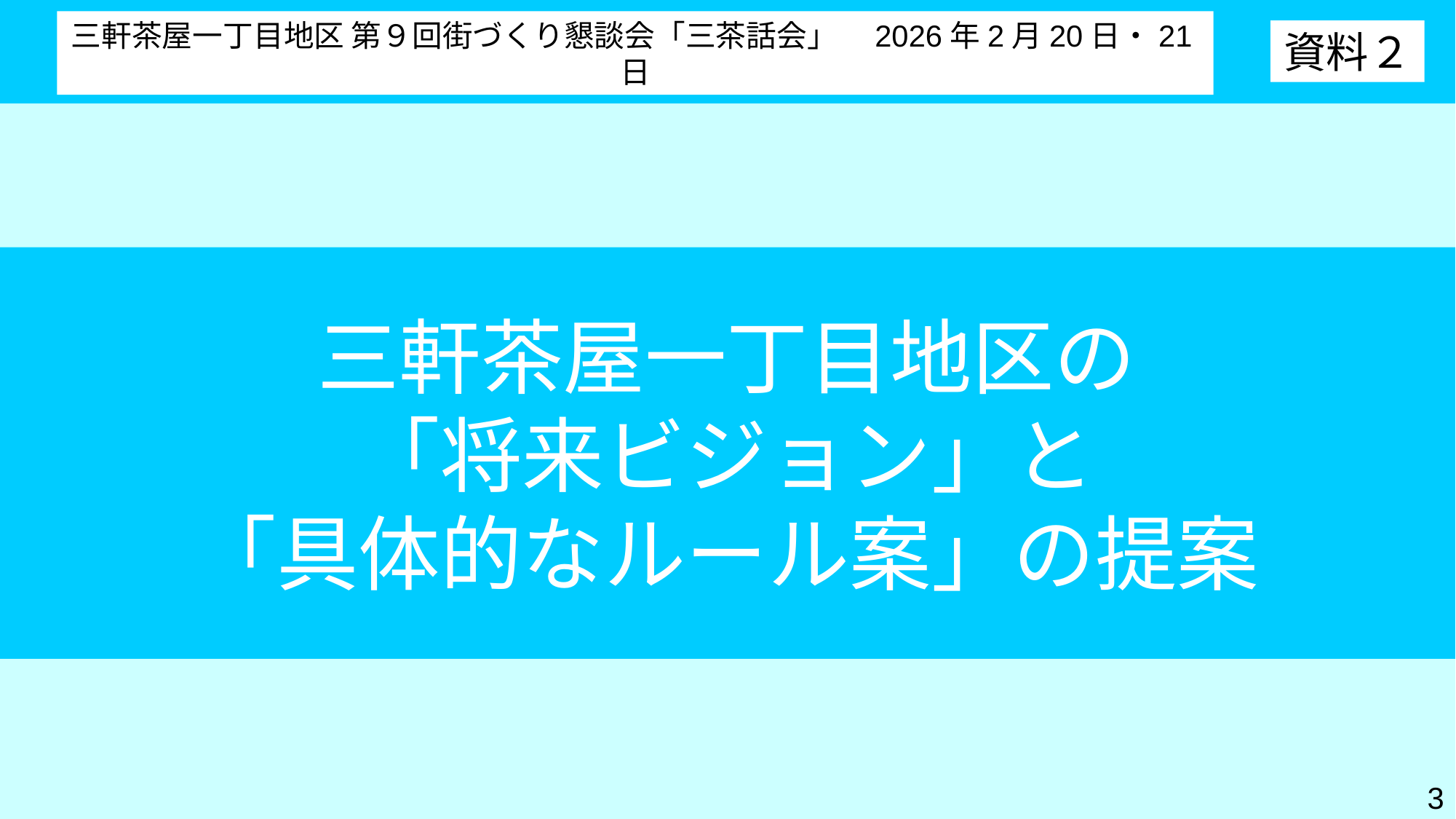

資料２
三軒茶屋一丁目地区 第９回街づくり懇談会「三茶話会」　2026年2月20日・21日
# 三軒茶屋一丁目地区の 「将来ビジョン」と 「具体的なルール案」の提案
3